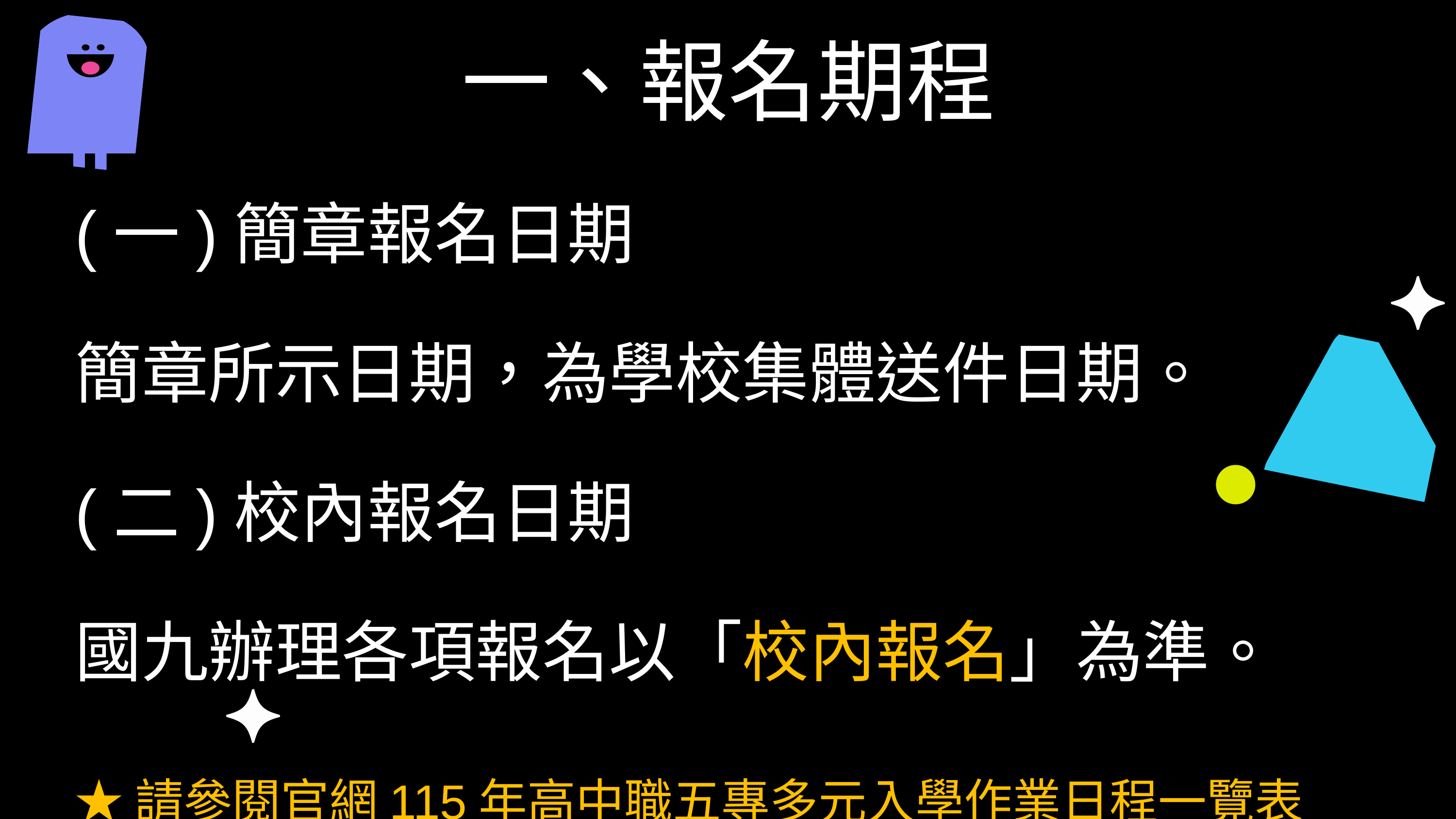

一、報名期程
(一)簡章報名日期
簡章所示日期，為學校集體送件日期。
(二)校內報名日期
國九辦理各項報名以「校內報名」為準。
★請參閱官網115年高中職五專多元入學作業日程一覽表